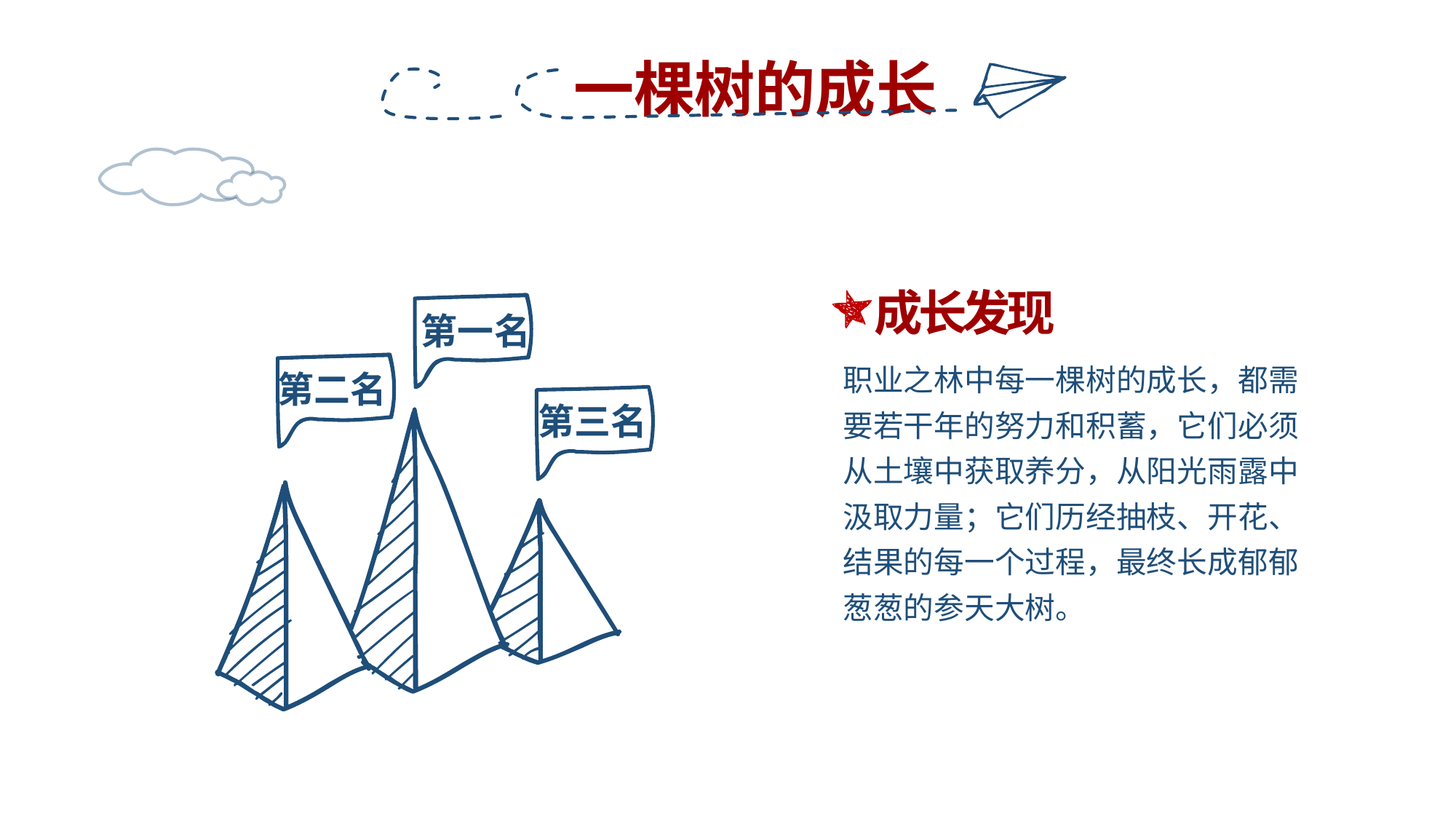

一棵树的成长

成长发现

第一名
职业之林中每一棵树的成长，都需要若干年的努力和积蓄，它们必须从土壤中获取养分，从阳光雨露中汲取力量；它们历经抽枝、开花、结果的每一个过程，最终长成郁郁葱葱的参天大树。
第二名
第三名